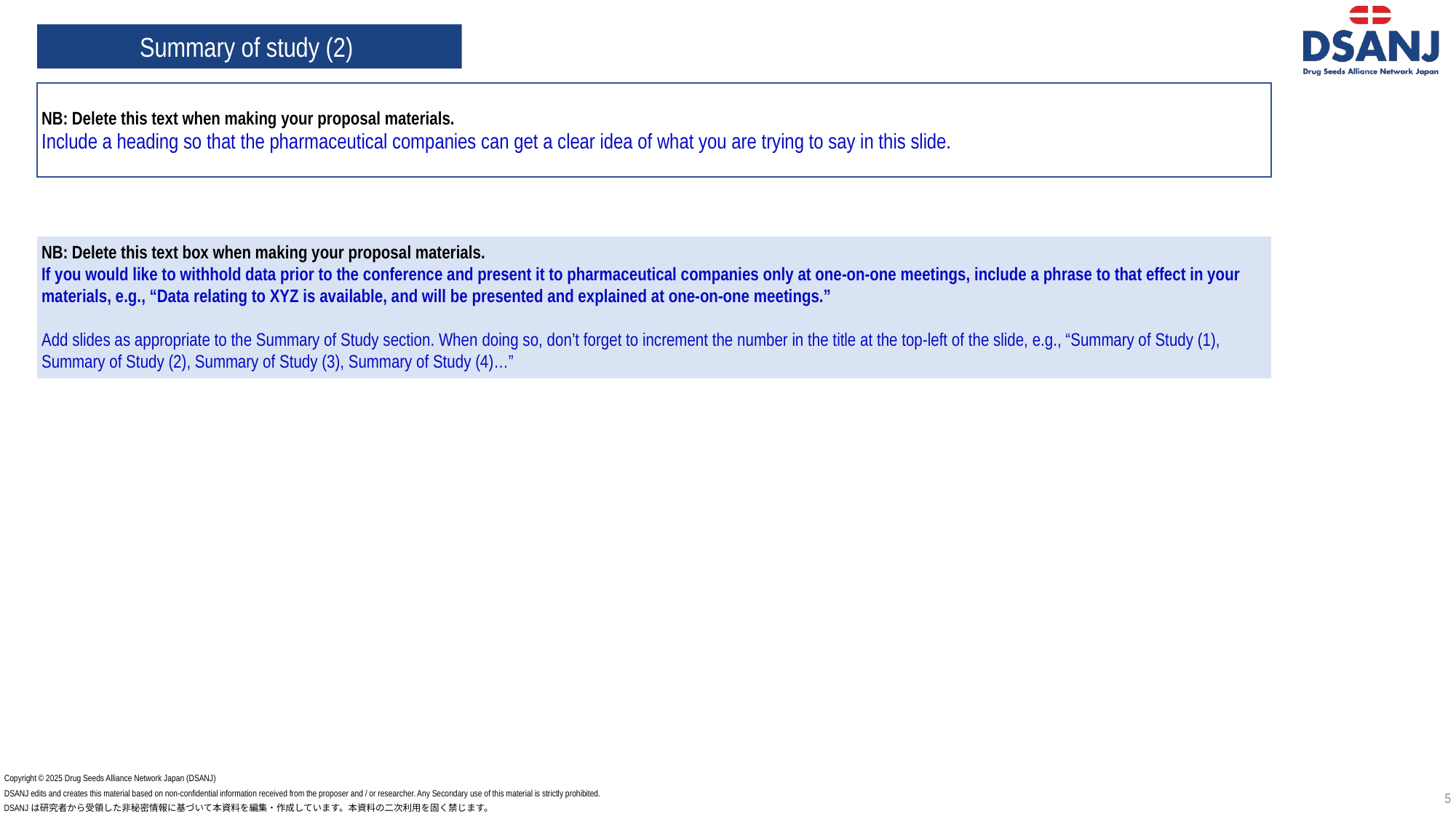

Summary of study (2)
NB: Delete this text when making your proposal materials.
Include a heading so that the pharmaceutical companies can get a clear idea of what you are trying to say in this slide.
NB: Delete this text box when making your proposal materials.
If you would like to withhold data prior to the conference and present it to pharmaceutical companies only at one-on-one meetings, include a phrase to that effect in your materials, e.g., “Data relating to XYZ is available, and will be presented and explained at one-on-one meetings.”

Add slides as appropriate to the Summary of Study section. When doing so, don’t forget to increment the number in the title at the top-left of the slide, e.g., “Summary of Study (1), Summary of Study (2), Summary of Study (3), Summary of Study (4)…”
Copyright © 2025 Drug Seeds Alliance Network Japan (DSANJ)
DSANJ edits and creates this material based on non-confidential information received from the proposer and / or researcher. Any Secondary use of this material is strictly prohibited.
DSANJは研究者から受領した非秘密情報に基づいて本資料を編集・作成しています。本資料の二次利用を固く禁じます。
5